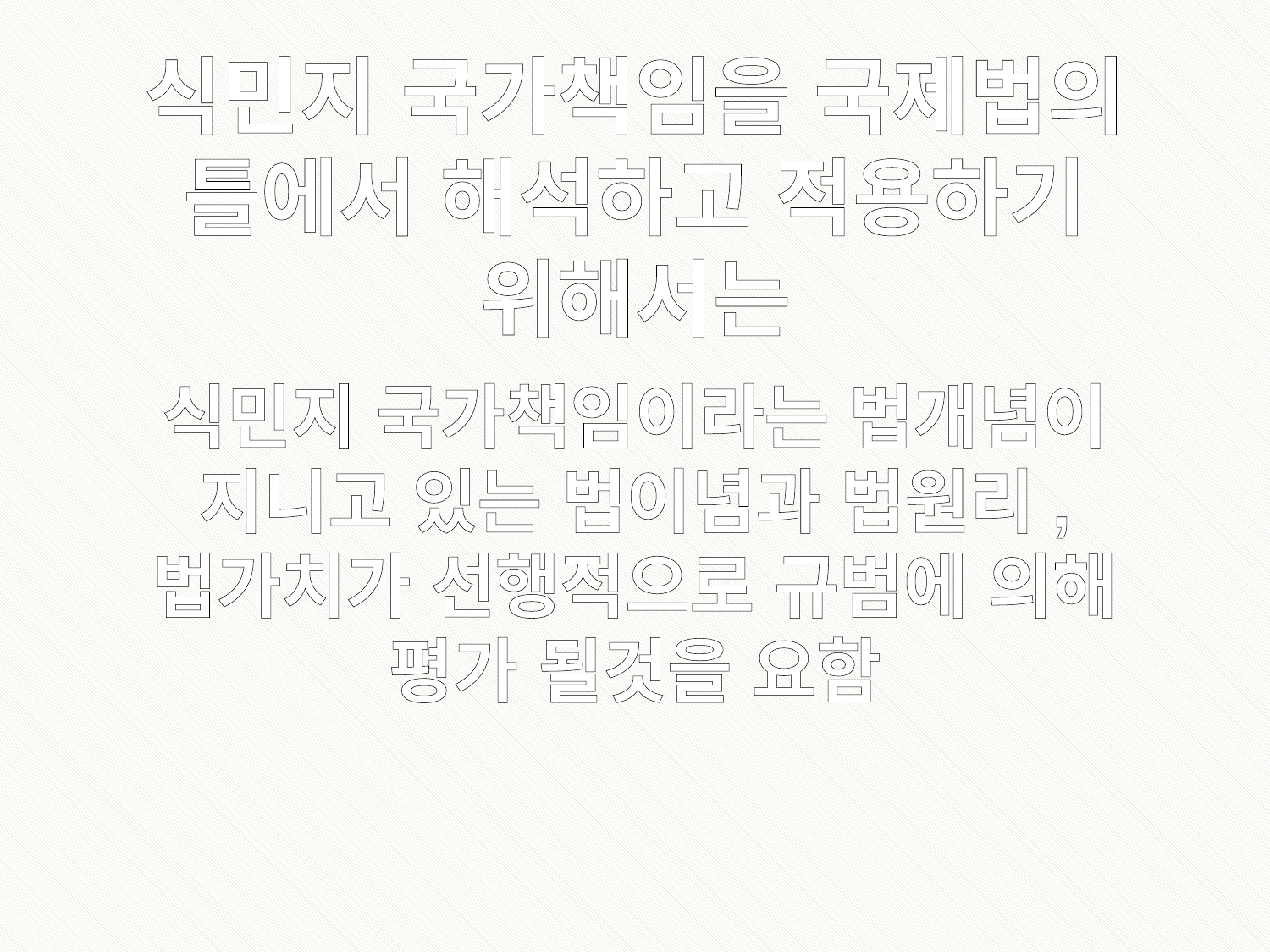

식민지 국가책임을 국제법의 틀에서 해석하고 적용하기 위해서는
식민지 국가책임이라는 법개념이 지니고 있는 법이념과 법원리, 법가치가 선행적으로 규범에 의해 평가 될것을 요함